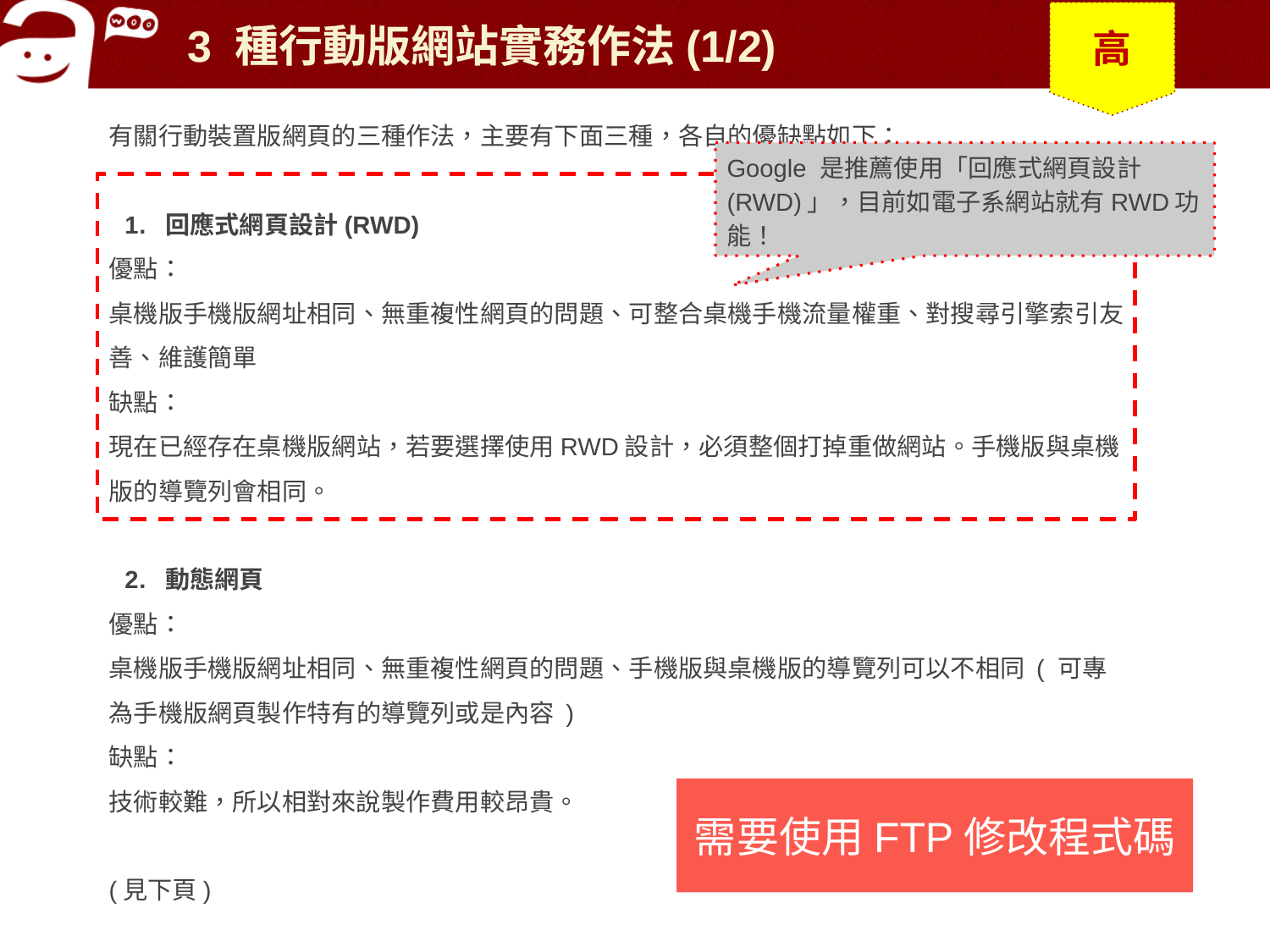

# 3 種行動版網站實務作法(1/2)
高

有關行動裝置版網頁的三種作法，主要有下面三種，各自的優缺點如下：

回應式網頁設計(RWD)
優點：
桌機版手機版網址相同、無重複性網頁的問題、可整合桌機手機流量權重、對搜尋引擎索引友善、維護簡單
缺點：
現在已經存在桌機版網站，若要選擇使用RWD設計，必須整個打掉重做網站。手機版與桌機版的導覽列會相同。

動態網頁
優點：
桌機版手機版網址相同、無重複性網頁的問題、手機版與桌機版的導覽列可以不相同 ( 可專為手機版網頁製作特有的導覽列或是內容 )
缺點：
技術較難，所以相對來說製作費用較昂貴。

(見下頁)
Google 是推薦使用「回應式網頁設計(RWD)」，目前如電子系網站就有RWD功能！

需要使用FTP修改程式碼